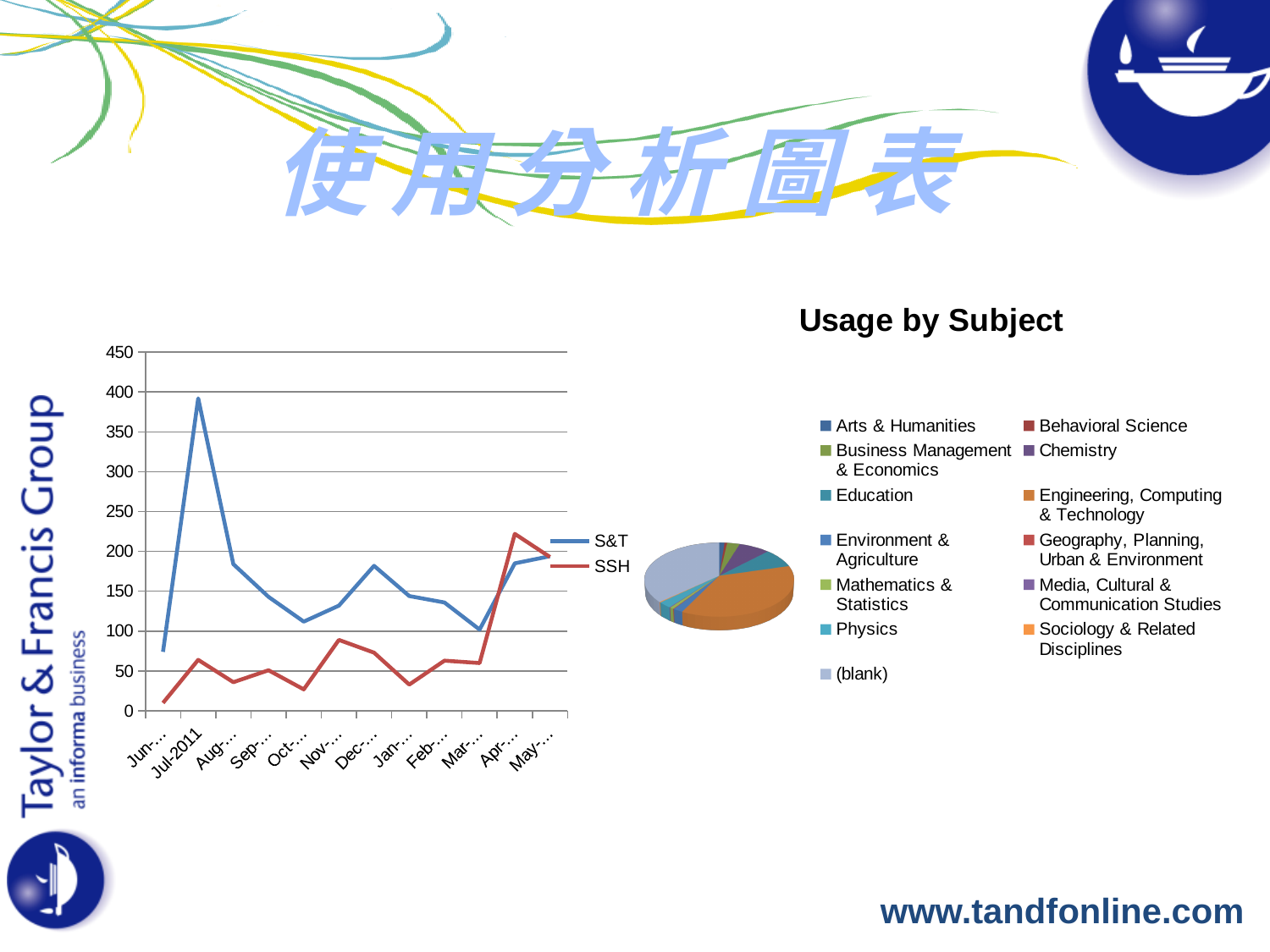

使 用 分 析 圖 表

[unsupported chart]

### Chart

| Category | S&T | SSH |
|---|---|---|
| Jun-2011 | 74.0 | 10.0 |
| Jul-2011 | 392.0 | 64.0 |
| Aug-2011 | 184.0 | 36.0 |
| Sep-2011 | 143.0 | 51.0 |
| Oct-2011 | 112.0 | 27.0 |
| Nov-2011 | 132.0 | 89.0 |
| Dec-2011 | 182.0 | 73.0 |
| Jan-2012 | 144.0 | 33.0 |
| Feb-2012 | 136.0 | 63.0 |
| Mar-2012 | 102.0 | 60.0 |
| Apr-2012 | 185.0 | 222.0 |
| May-2012 | 194.0 | 193.0 |